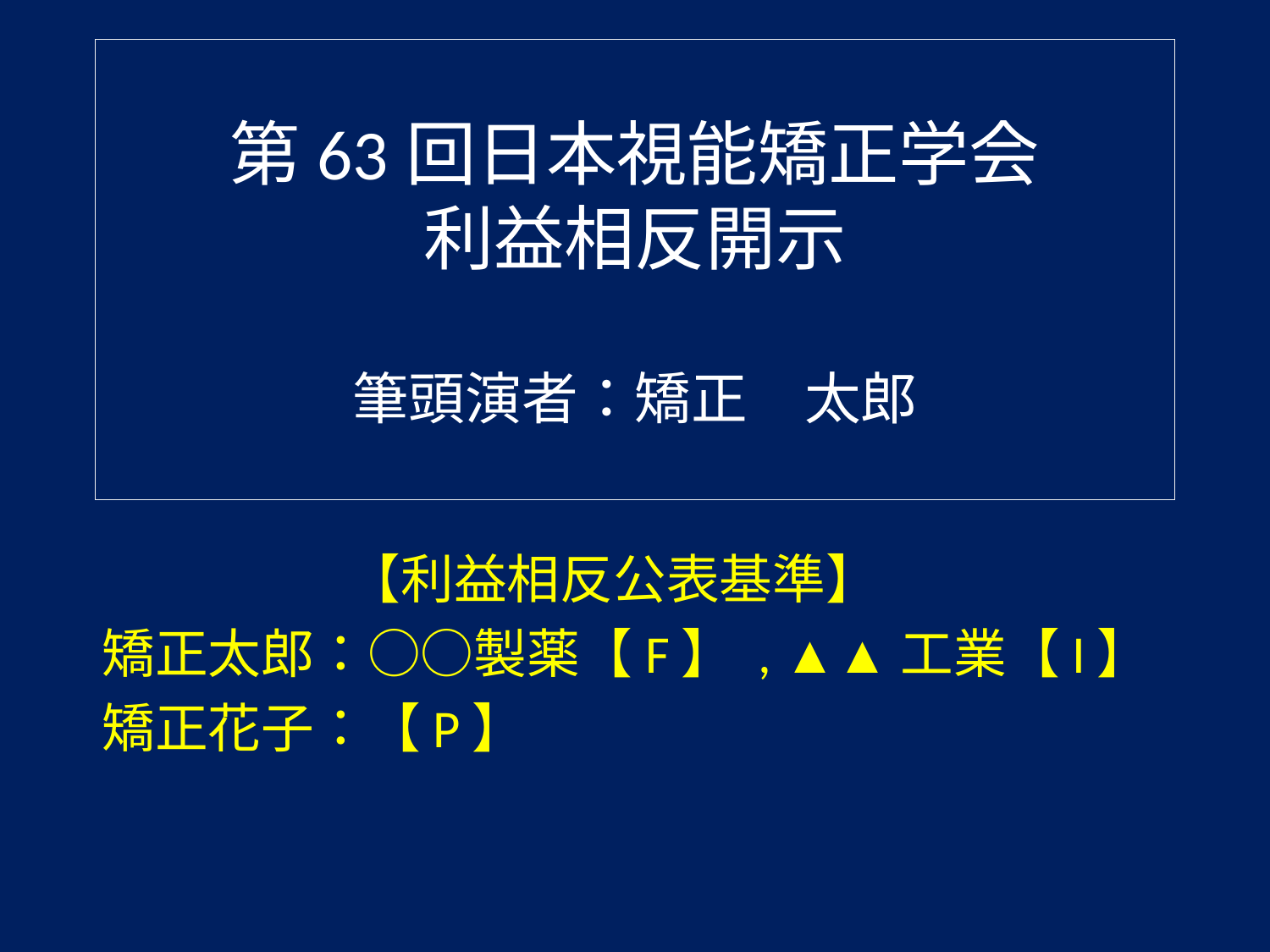

# 第63回日本視能矯正学会 利益相反開示 筆頭演者：矯正　太郎
【利益相反公表基準】
矯正太郎：○○製薬【F】 , ▲▲工業【I】
矯正花子：【P】